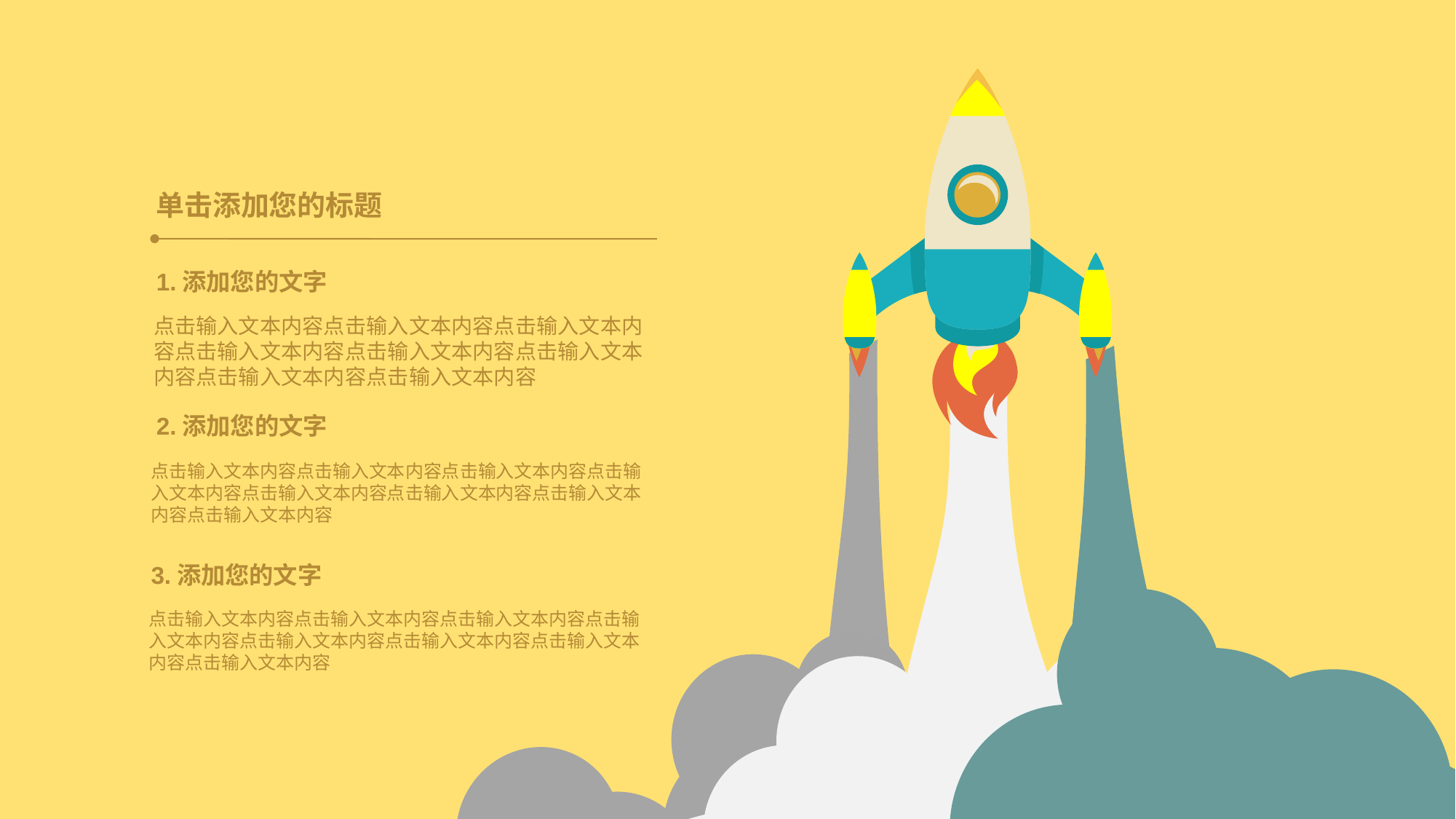

单击添加您的标题
1.添加您的文字
点击输入文本内容点击输入文本内容点击输入文本内容点击输入文本内容点击输入文本内容点击输入文本内容点击输入文本内容点击输入文本内容

2.添加您的文字
点击输入文本内容点击输入文本内容点击输入文本内容点击输入文本内容点击输入文本内容点击输入文本内容点击输入文本内容点击输入文本内容

3.添加您的文字
点击输入文本内容点击输入文本内容点击输入文本内容点击输入文本内容点击输入文本内容点击输入文本内容点击输入文本内容点击输入文本内容